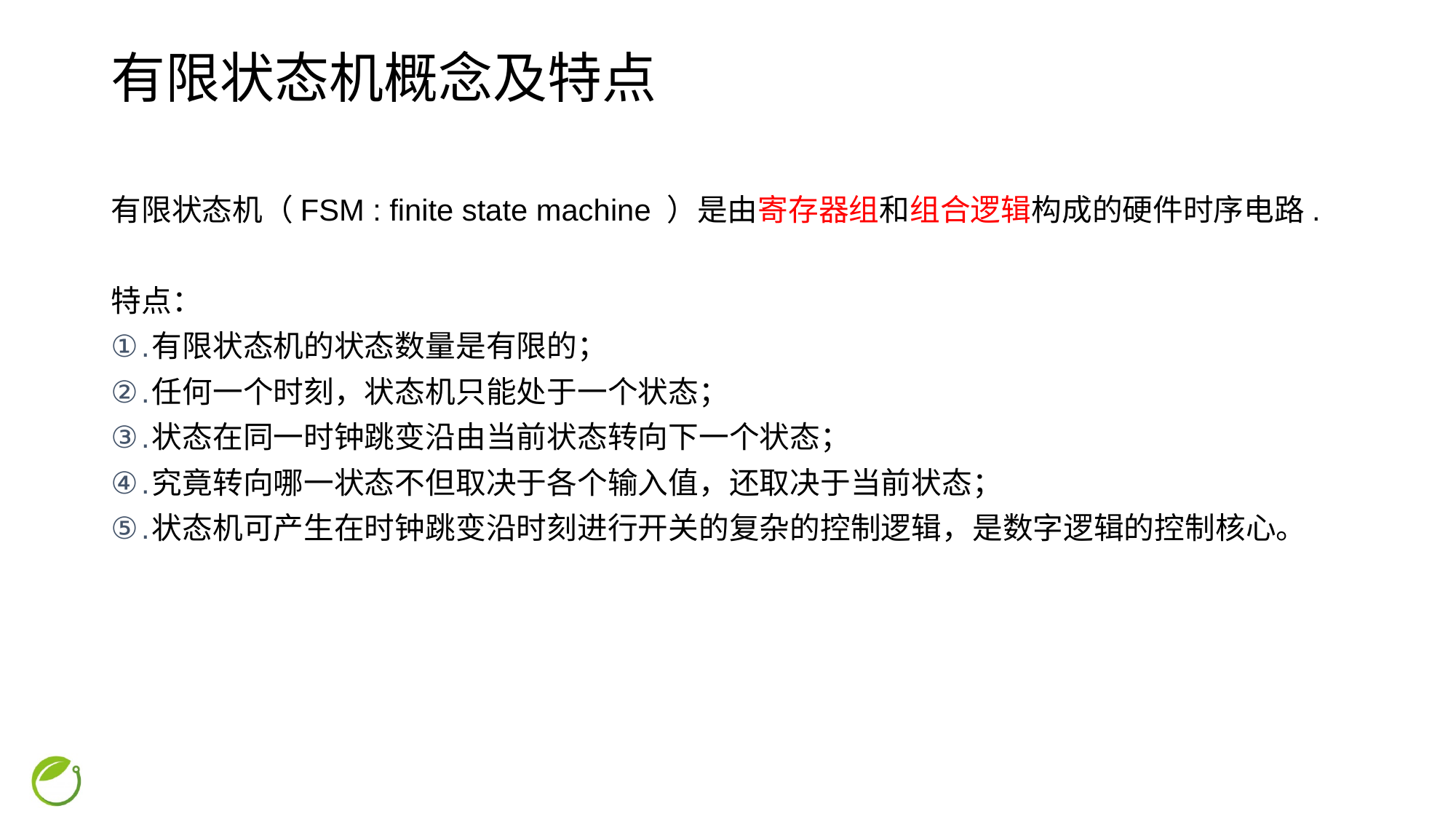

# 有限状态机概念及特点
有限状态机（FSM : finite state machine ）是由寄存器组和组合逻辑构成的硬件时序电路.

特点：
有限状态机的状态数量是有限的；
任何一个时刻，状态机只能处于一个状态；
状态在同一时钟跳变沿由当前状态转向下一个状态；
究竟转向哪一状态不但取决于各个输入值，还取决于当前状态；
状态机可产生在时钟跳变沿时刻进行开关的复杂的控制逻辑，是数字逻辑的控制核心。